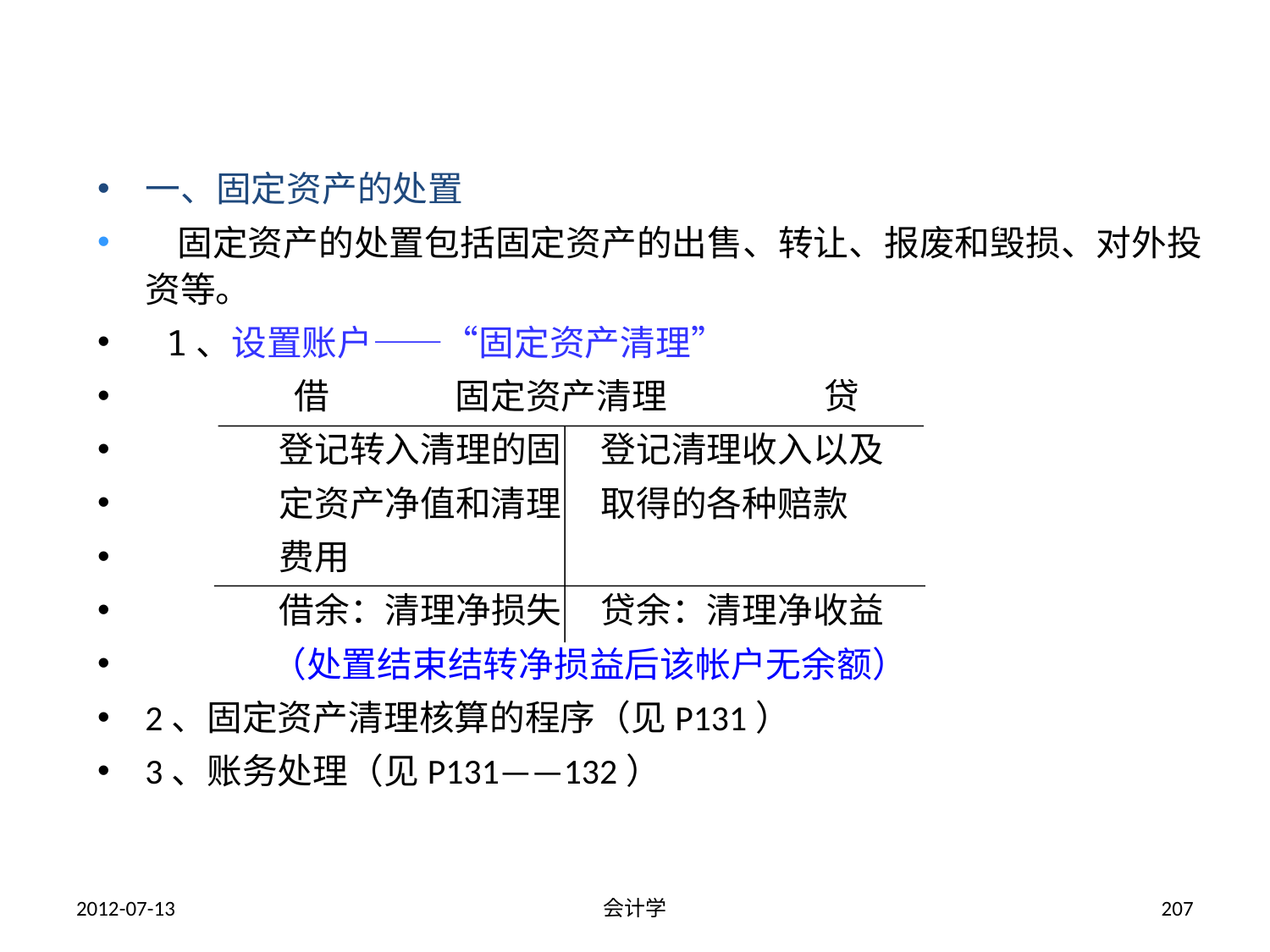

四、 固定资产的处置和清查
一、固定资产的处置
   固定资产的处置包括固定资产的出售、转让、报废和毁损、对外投资等。
 1、设置账户——“固定资产清理”
                  借                固定资产清理                    贷
                登记转入清理的固     登记清理收入以及
                定资产净值和清理     取得的各种赔款
                费用
                借余：清理净损失     贷余：清理净收益
               （处置结束结转净损益后该帐户无余额）
2、固定资产清理核算的程序（见P131）
3、账务处理（见P131——132）

2012-07-13
会计学
207